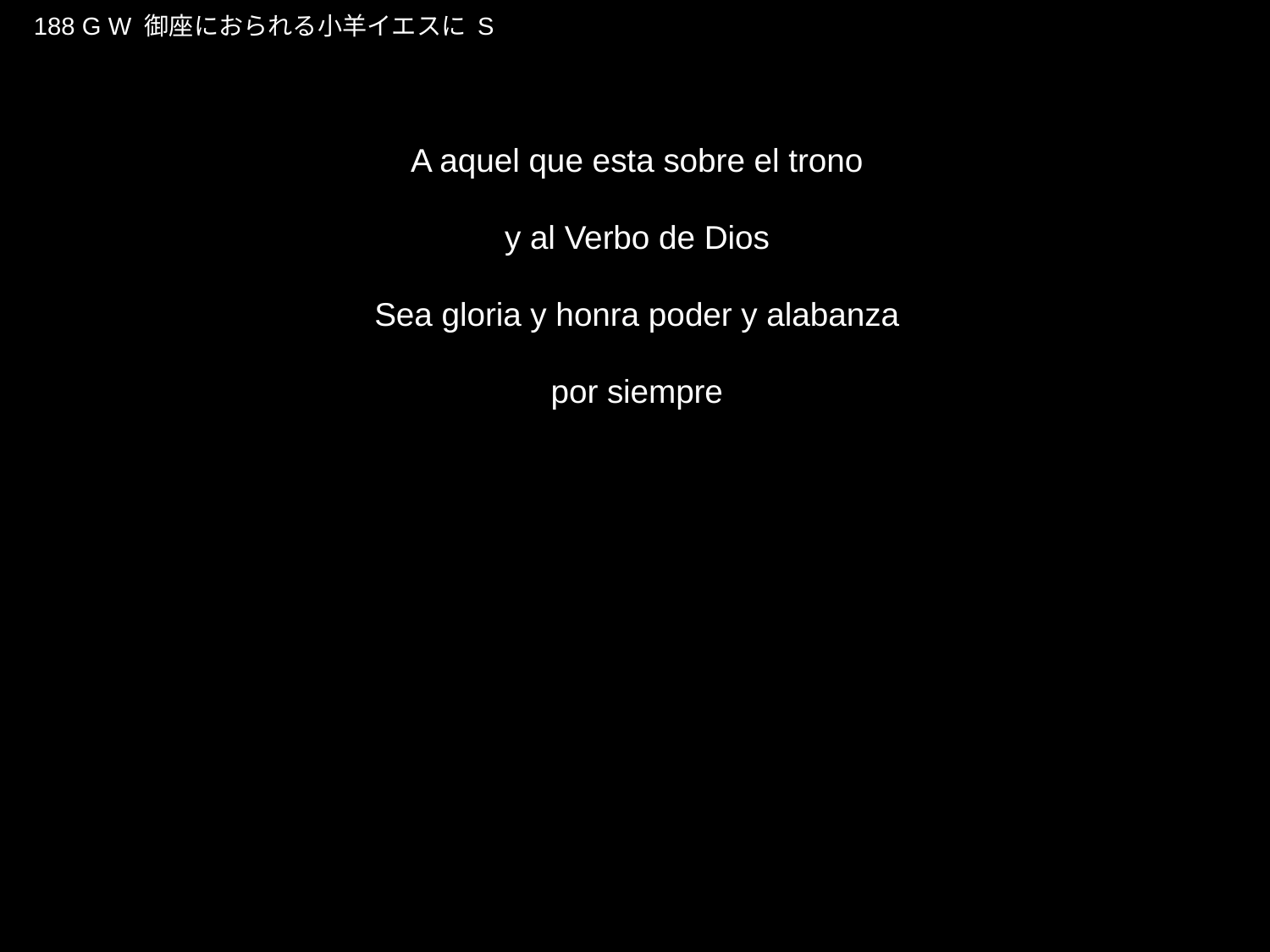

みざにおられるこひつじいえすに
★W
188 G W 御座におられる小羊イエスに S
★４
A aquel que esta sobre el trono
y al Verbo de Dios
Sea gloria y honra poder y alabanza
por siempre